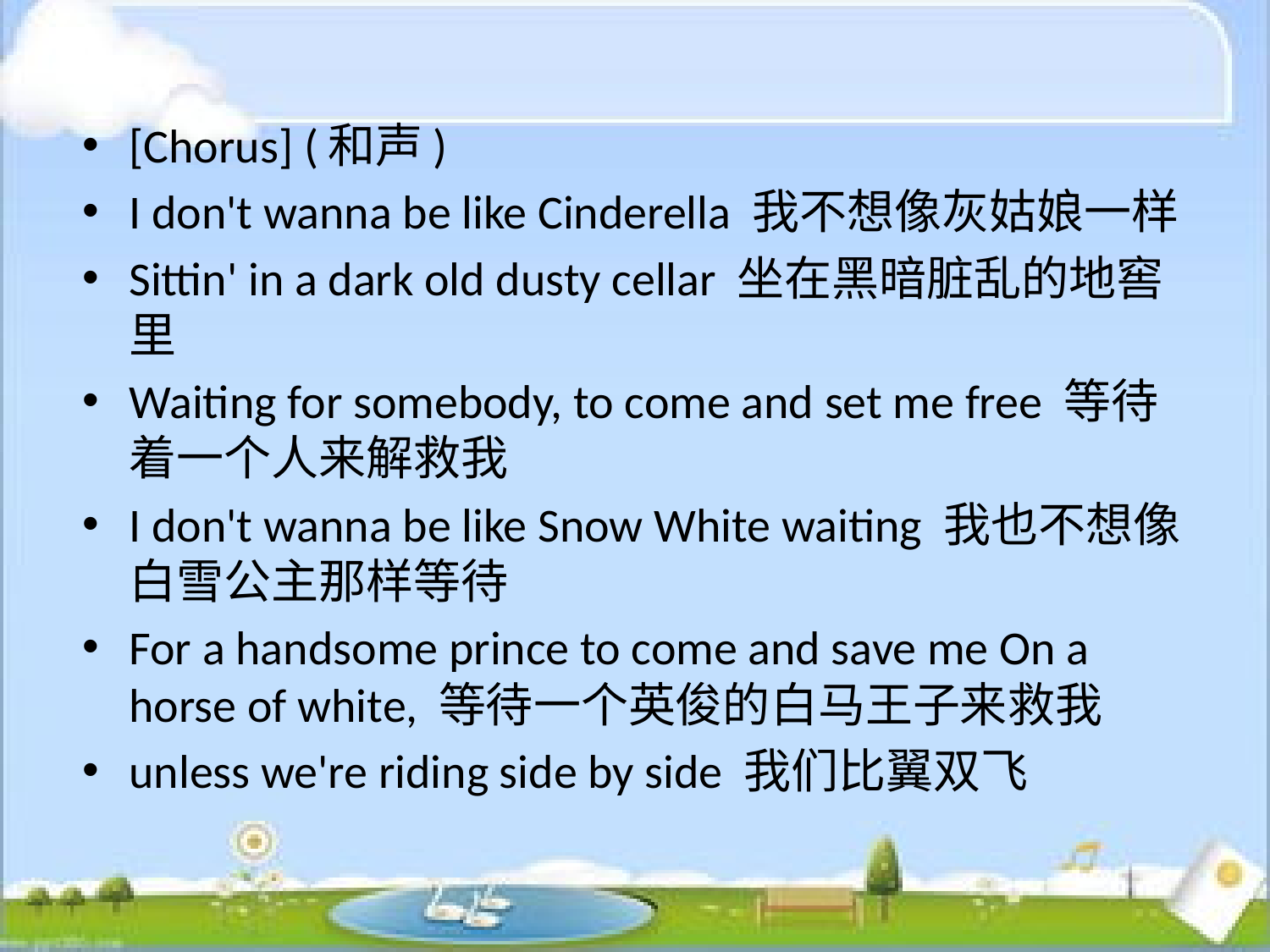

[Chorus] (和声)
I don't wanna be like Cinderella 我不想像灰姑娘一样
Sittin' in a dark old dusty cellar 坐在黑暗脏乱的地窖里
Waiting for somebody, to come and set me free 等待着一个人来解救我
I don't wanna be like Snow White waiting 我也不想像白雪公主那样等待
For a handsome prince to come and save me On a horse of white, 等待一个英俊的白马王子来救我
unless we're riding side by side 我们比翼双飞